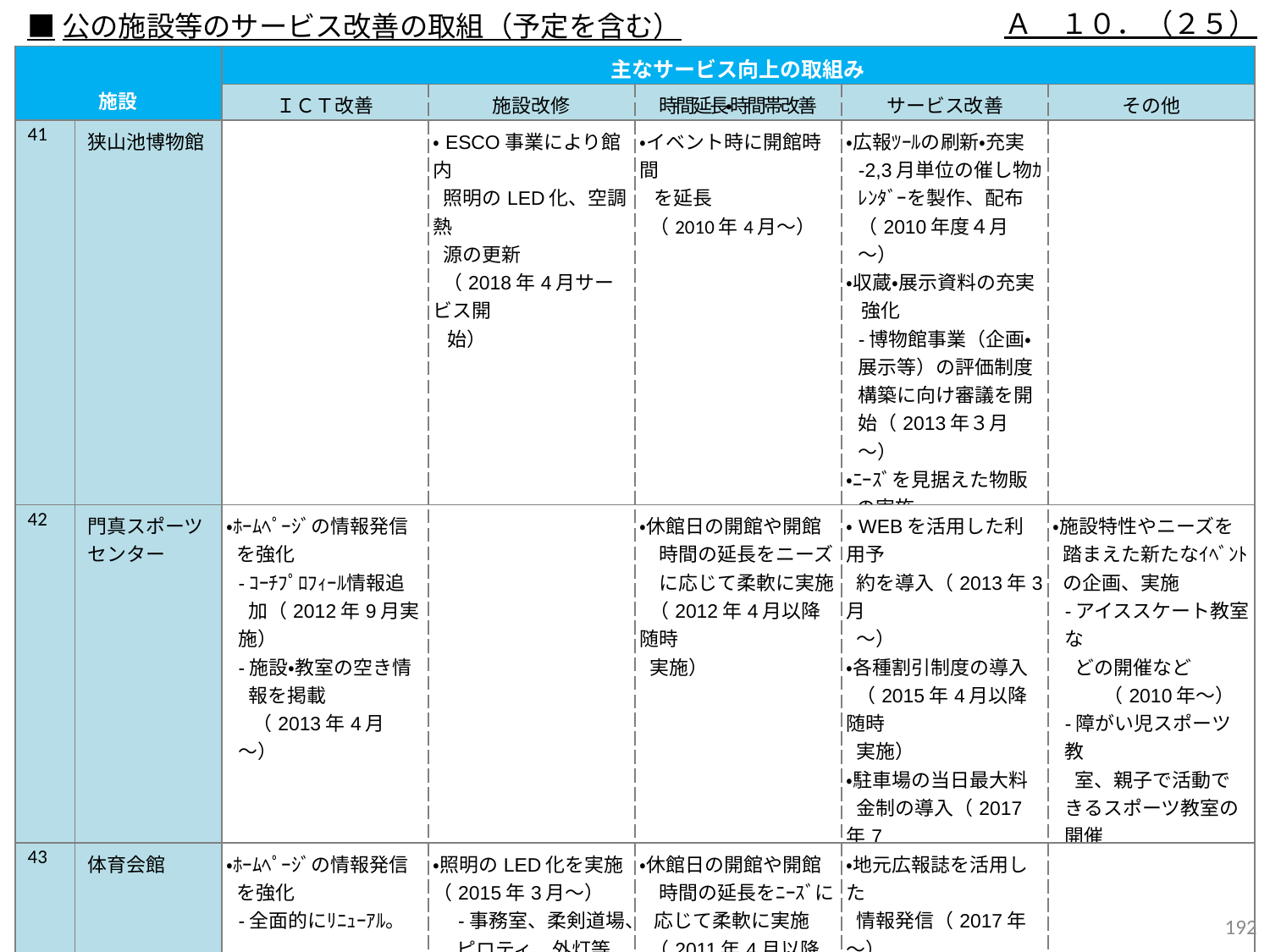

Ａ　１０．（２５）
■公の施設等のサービス改善の取組（予定を含む）
| 施設 |  | 主なサービス向上の取組み |  |  |  |  |
| --- | --- | --- | --- | --- | --- | --- |
|  |  | ＩＣＴ改善 | 施設改修 | 時間延長・時間帯改善 | サービス改善 | その他 |
| 41 | 狭山池博物館 |  | ・ESCO事業により館内 照明のLED化、空調熱 源の更新 （2018年4月サービス開 始） | ・イベント時に開館時間 を延長 （2010年4月～） | ・広報ﾂｰﾙの刷新・充実 -2,3月単位の催し物ｶﾚﾝﾀﾞｰを製作、配布（2010年度４月～） ・収蔵・展示資料の充実 強化 -博物館事業（企画・展示等）の評価制度構築に向け審議を開始（2013年３月～） ・ﾆｰｽﾞを見据えた物販 の実施 -特別展図録の頒布（2010年４月～） |  |
| 42 | 門真スポーツセンター | ・ﾎｰﾑﾍﾟｰｼﾞの情報発信 を強化 -ｺｰﾁﾌﾟﾛﾌｨｰﾙ情報追 加（2012年9月実施） -施設・教室の空き情 報を掲載 （2013年4月～） |  | ・休館日の開館や開館 　時間の延長をニーズ 　に応じて柔軟に実施 （2012年4月以降随時 実施） | ・WEBを活用した利用予 約を導入（2013年3月 ～） ・各種割引制度の導入 （2015年4月以降随時 実施） ・駐車場の当日最大料 金制の導入（2017年7 月～） | ・施設特性やニーズを 踏まえた新たなｲﾍﾞﾝﾄ の企画、実施 -アイススケート教室な どの開催など 　　（2010年～） -障がい児スポーツ教 室、親子で活動できるスポーツ教室の開催 （2014年8月～） |
| 43 | 体育会館 | ・ﾎｰﾑﾍﾟｰｼﾞの情報発信 を強化 -全面的にﾘﾆｭｰｱﾙ。　 　施設の空き室など情 　報充実（2011年4月　 　　～） -意見お問合せﾍﾟｰｼﾞ を追加（2012年4月～） -Facebookを開始（2013年4月～） | ・照明のLED化を実施（2015年3月～） 　-事務室、柔剣道場、 ピロティ、外灯等 | ・休館日の開館や開館 　時間の延長をﾆｰｽﾞに 応じて柔軟に実施 （2011年4月以降随時 実施） | ・地元広報誌を活用した 情報発信（2017年～） |  |
192